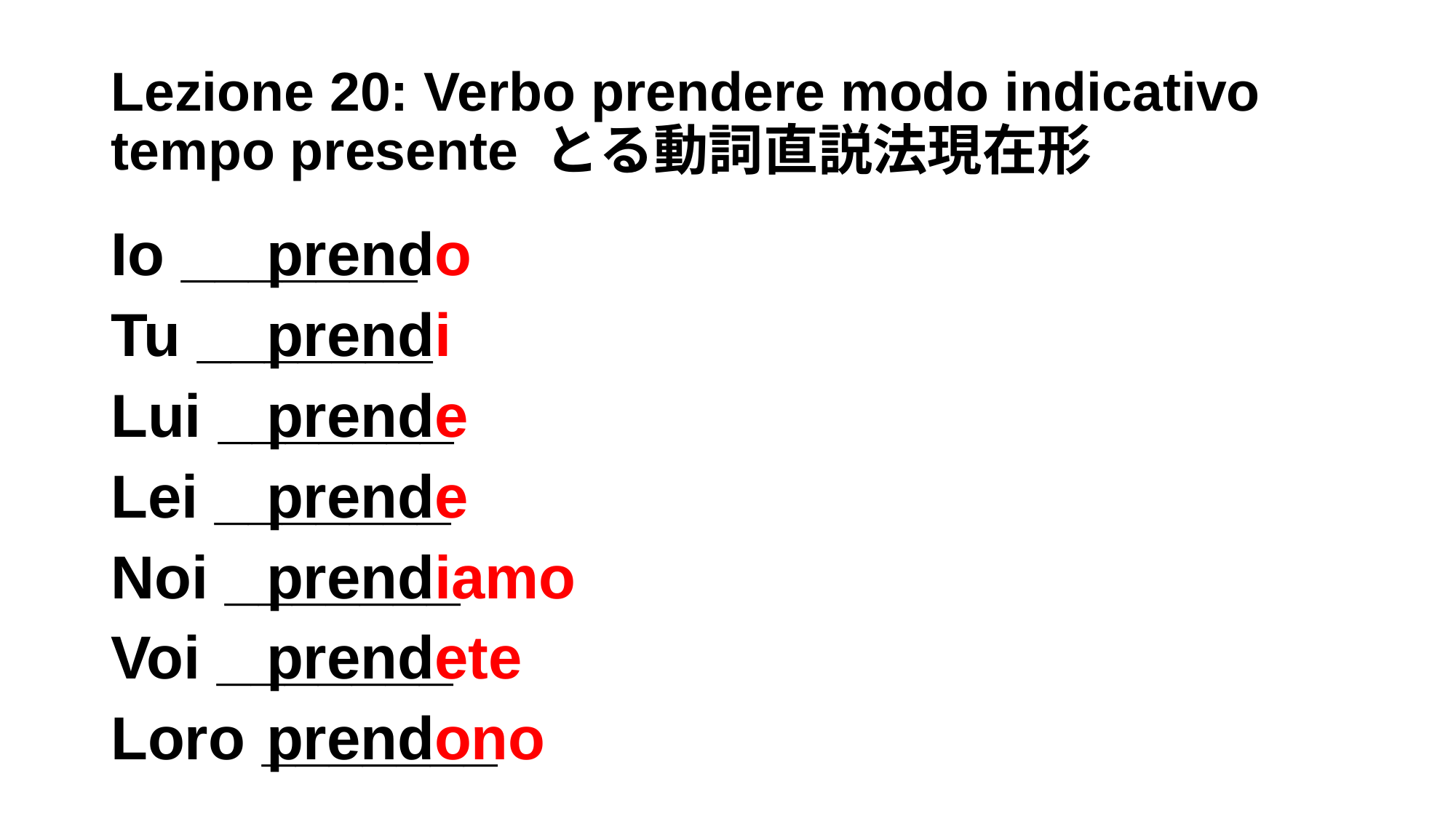

# Lezione 20: Verbo prendere modo indicativo tempo presente とる動詞直説法現在形
Io _______
Tu _______
Lui _______
Lei _______
Noi _______
Voi _______
Loro _______

prendo
prendi
prende
prende
prendiamo
prendete
prendono